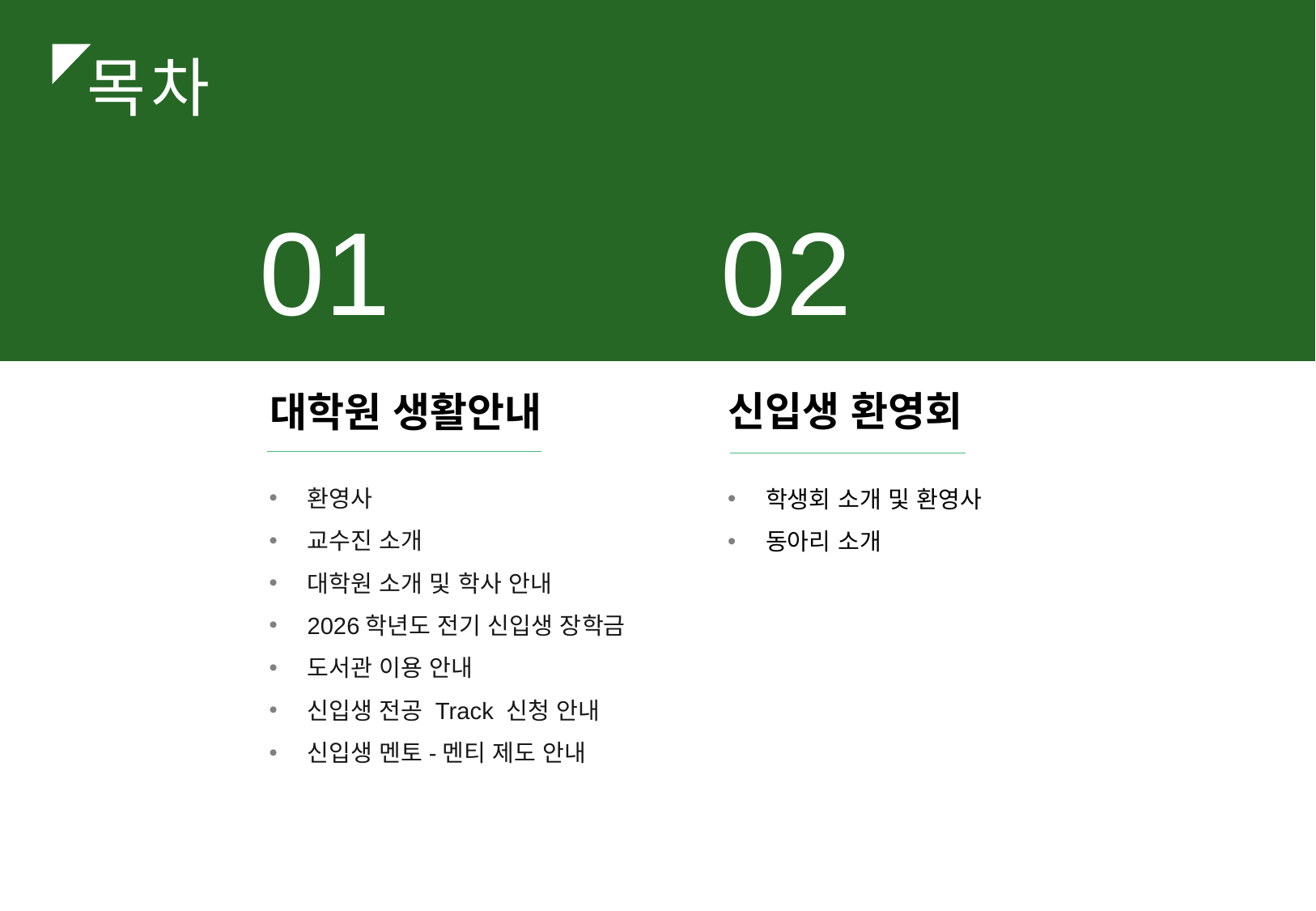

목차

01

02
신입생 환영회
대학원 생활안내
환영사
교수진 소개
대학원 소개 및 학사 안내
2026학년도 전기 신입생 장학금
도서관 이용 안내
신입생 전공 Track 신청 안내
신입생 멘토-멘티 제도 안내
학생회 소개 및 환영사
동아리 소개